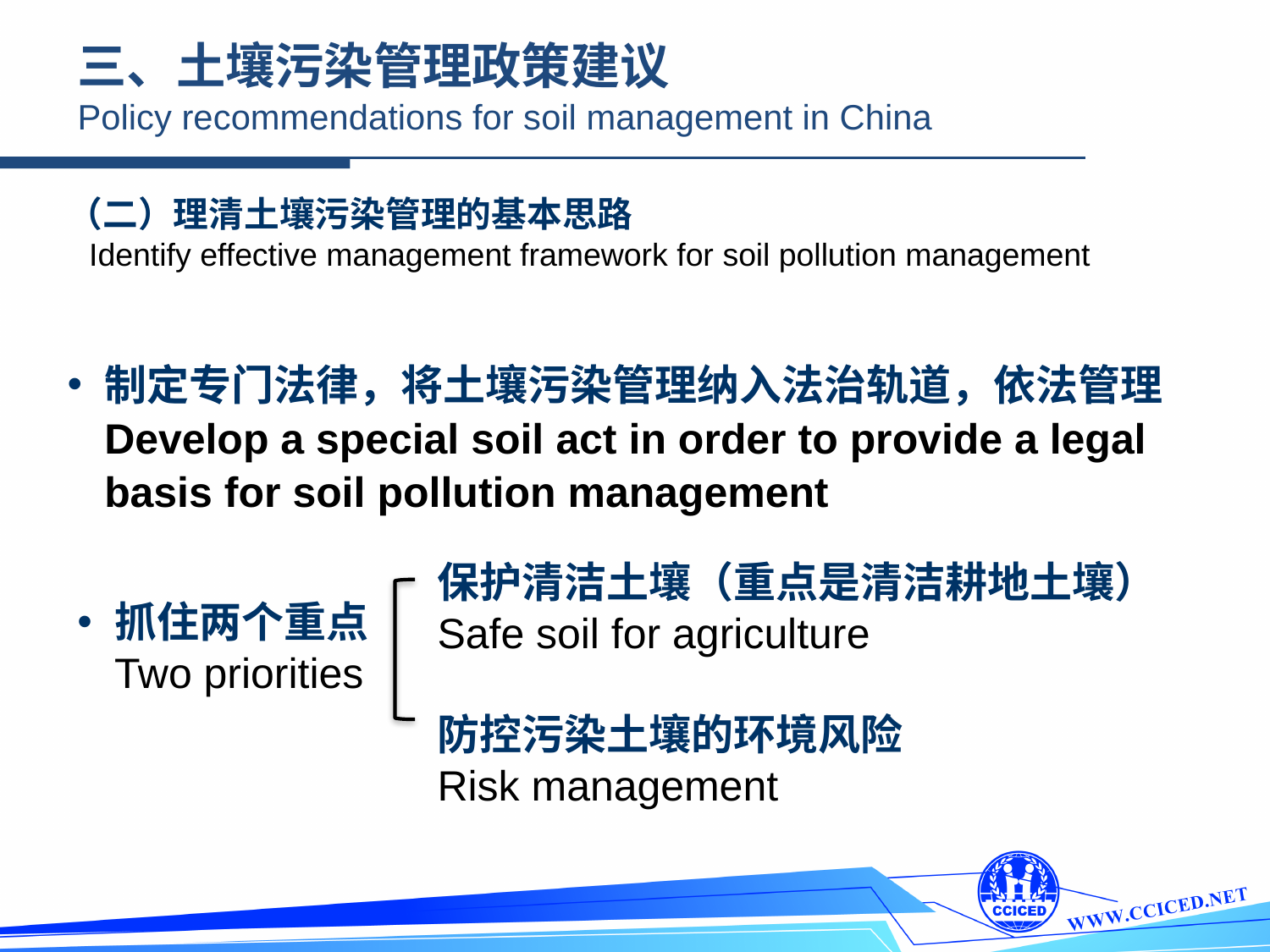

三、土壤污染管理政策建议
Policy recommendations for soil management in China
（二）理清土壤污染管理的基本思路
Identify effective management framework for soil pollution management
制定专门法律，将土壤污染管理纳入法治轨道，依法管理
Develop a special soil act in order to provide a legal basis for soil pollution management
保护清洁土壤（重点是清洁耕地土壤）
Safe soil for agriculture
防控污染土壤的环境风险
Risk management

抓住两个重点
Two priorities